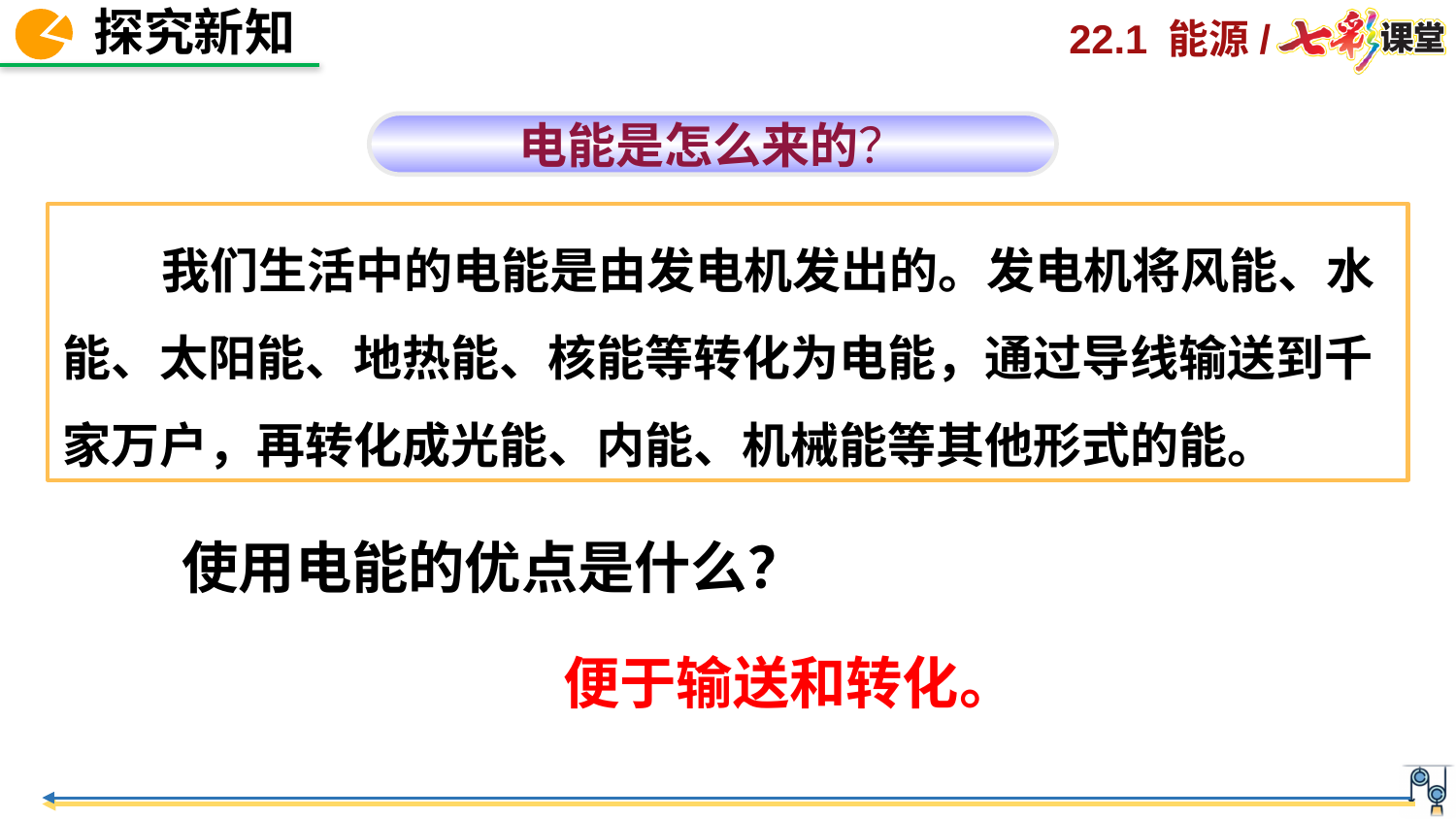

电能是怎么来的？
        我们生活中的电能是由发电机发出的。发电机将风能、水能、太阳能、地热能、核能等转化为电能，通过导线输送到千家万户，再转化成光能、内能、机械能等其他形式的能。
使用电能的优点是什么？
便于输送和转化。